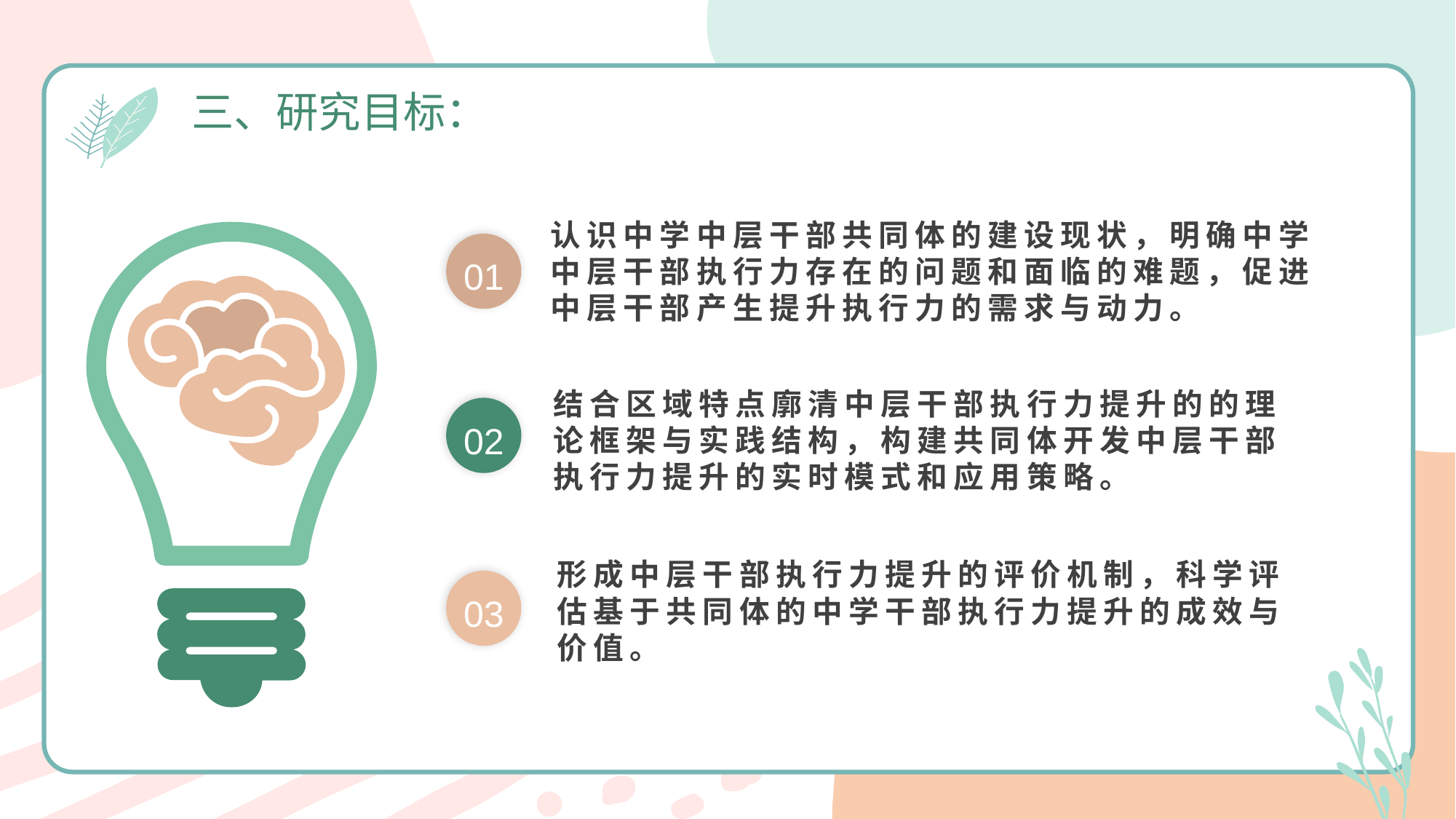

三、研究目标：

认识中学中层干部共同体的建设现状，明确中学中层干部执行力存在的问题和面临的难题，促进中层干部产生提升执行力的需求与动力。
01

结合区域特点廓清中层干部执行力提升的的理论框架与实践结构，构建共同体开发中层干部执行力提升的实时模式和应用策略。
02
形成中层干部执行力提升的评价机制，科学评估基于共同体的中学干部执行力提升的成效与价值。
03